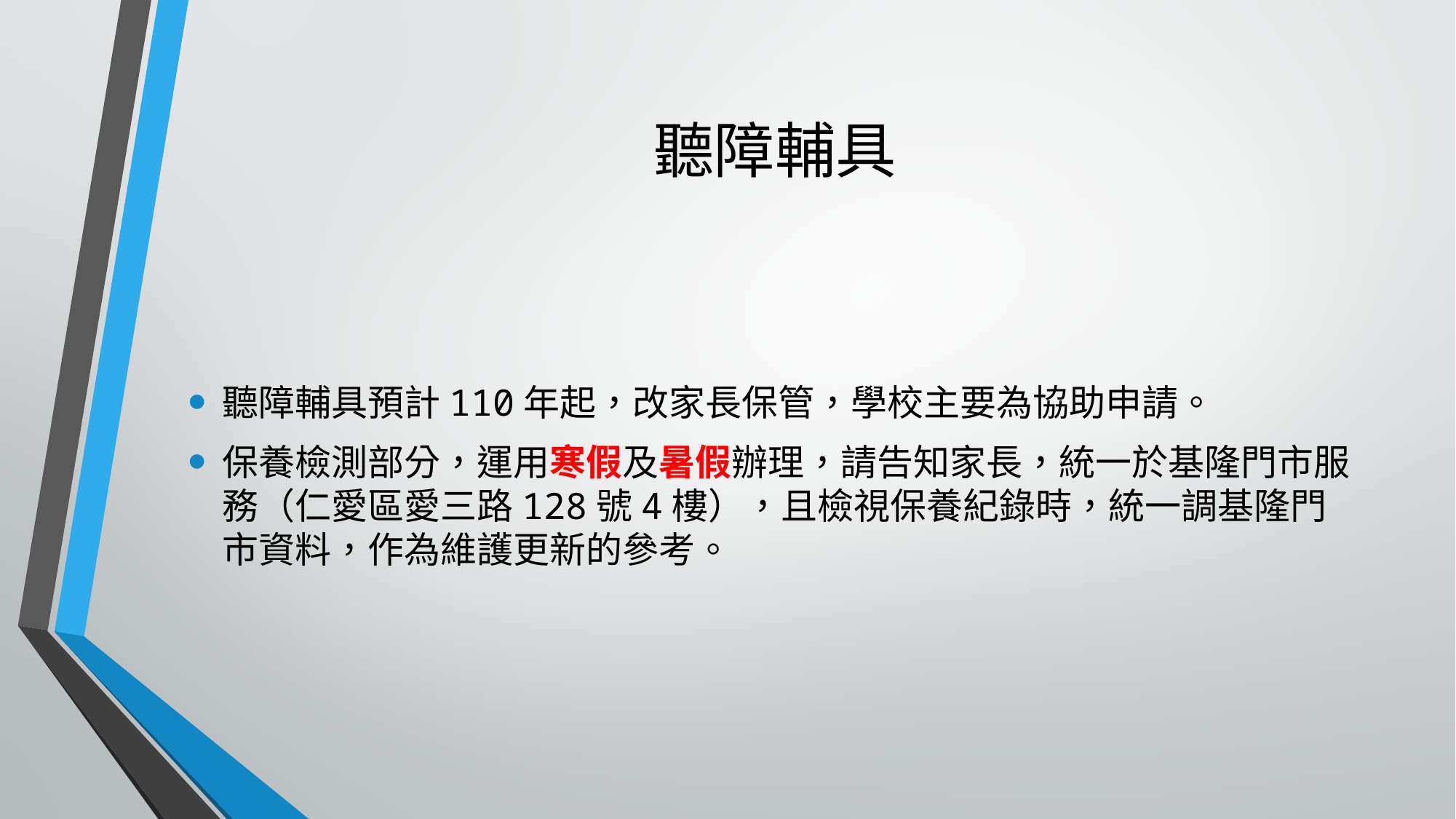

# 聽障輔具
聽障輔具預計110年起，改家長保管，學校主要為協助申請。
保養檢測部分，運用寒假及暑假辦理，請告知家長，統一於基隆門市服務（仁愛區愛三路128號4樓），且檢視保養紀錄時，統一調基隆門市資料，作為維護更新的參考。